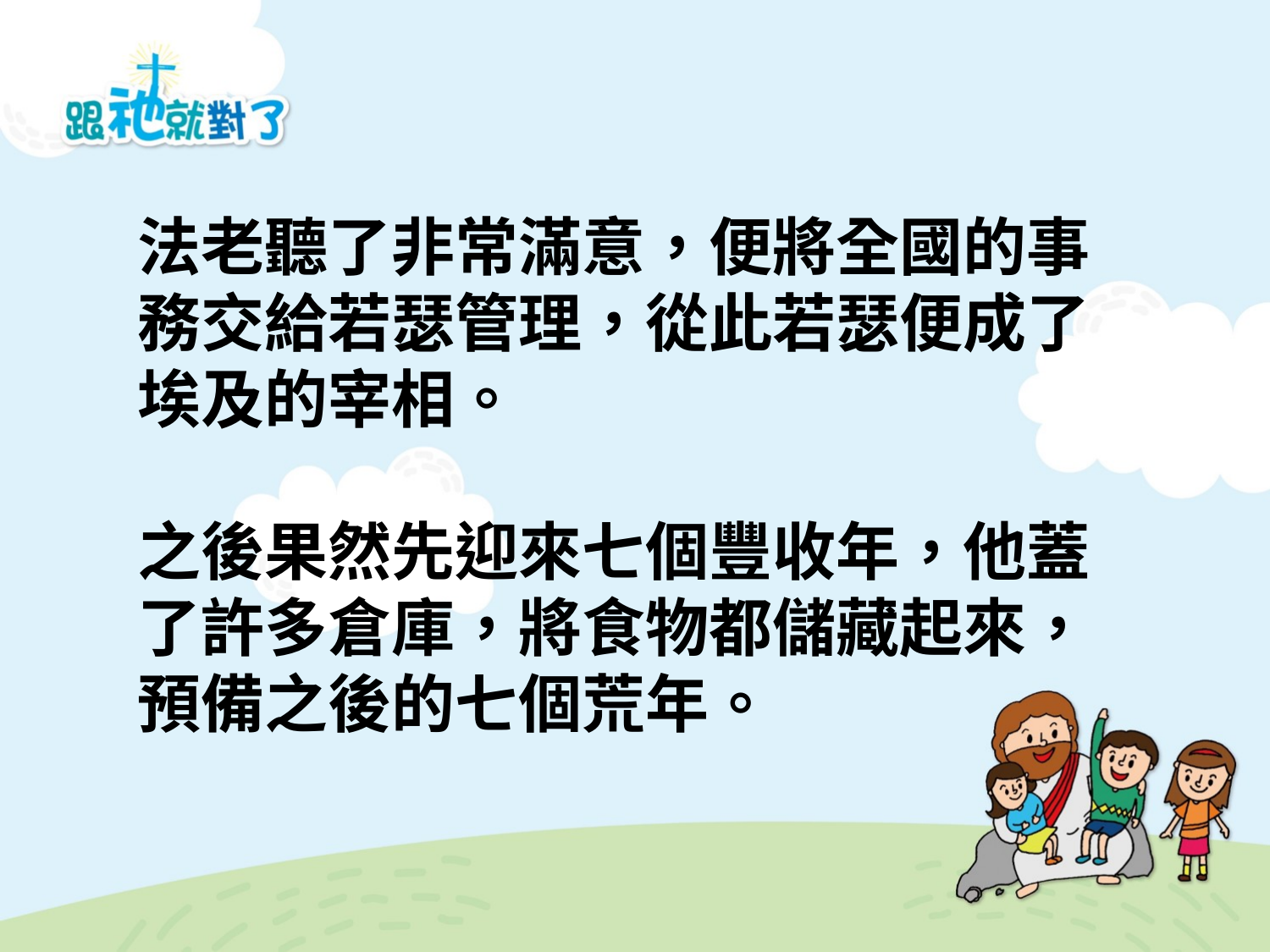

法老聽了非常滿意，便將全國的事務交給若瑟管理，從此若瑟便成了埃及的宰相。

之後果然先迎來七個豐收年，他蓋了許多倉庫，將食物都儲藏起來，預備之後的七個荒年。